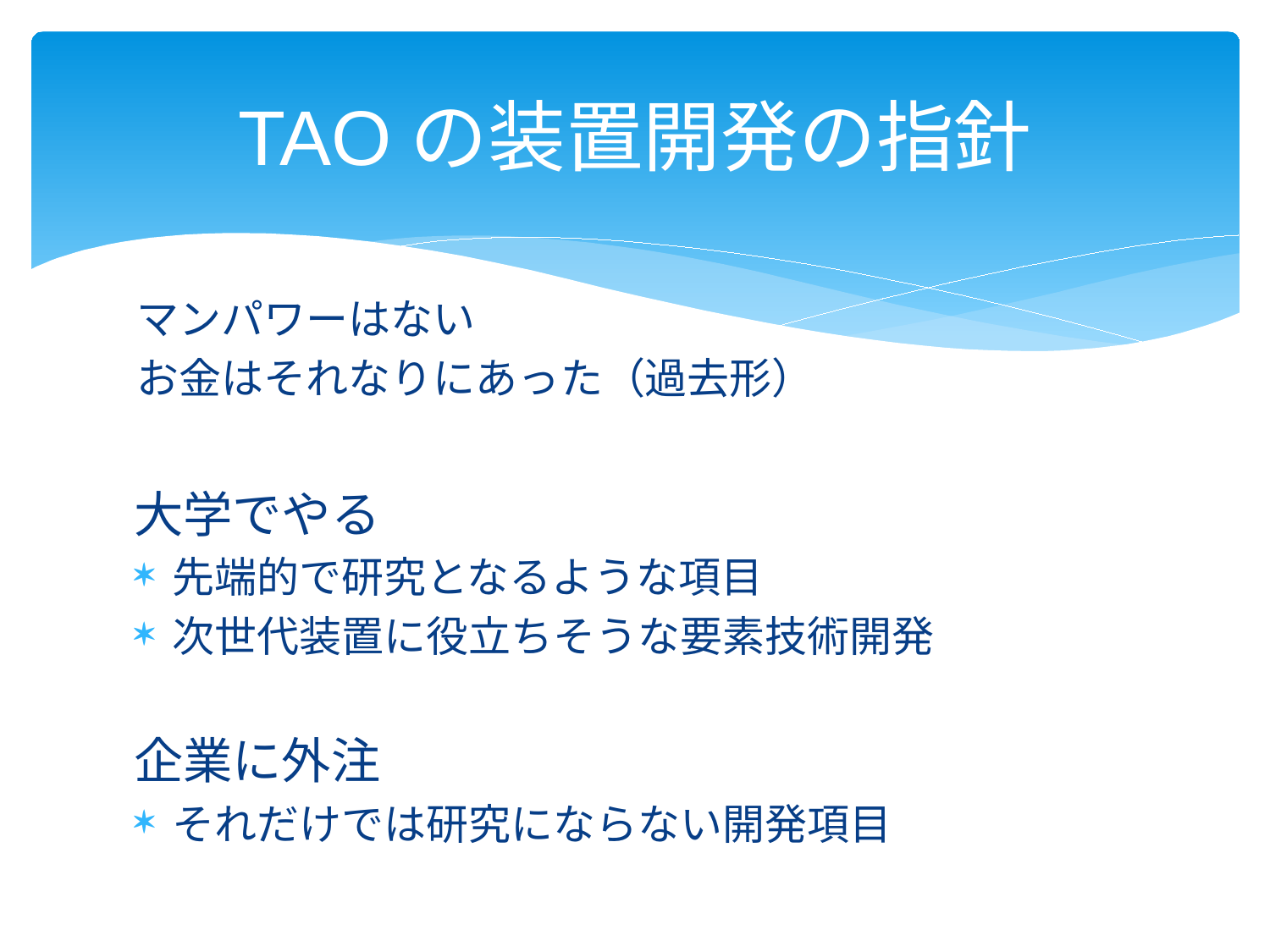

# TAOの装置開発の指針
マンパワーはない
お金はそれなりにあった（過去形）
大学でやる
先端的で研究となるような項目
次世代装置に役立ちそうな要素技術開発

企業に外注
それだけでは研究にならない開発項目